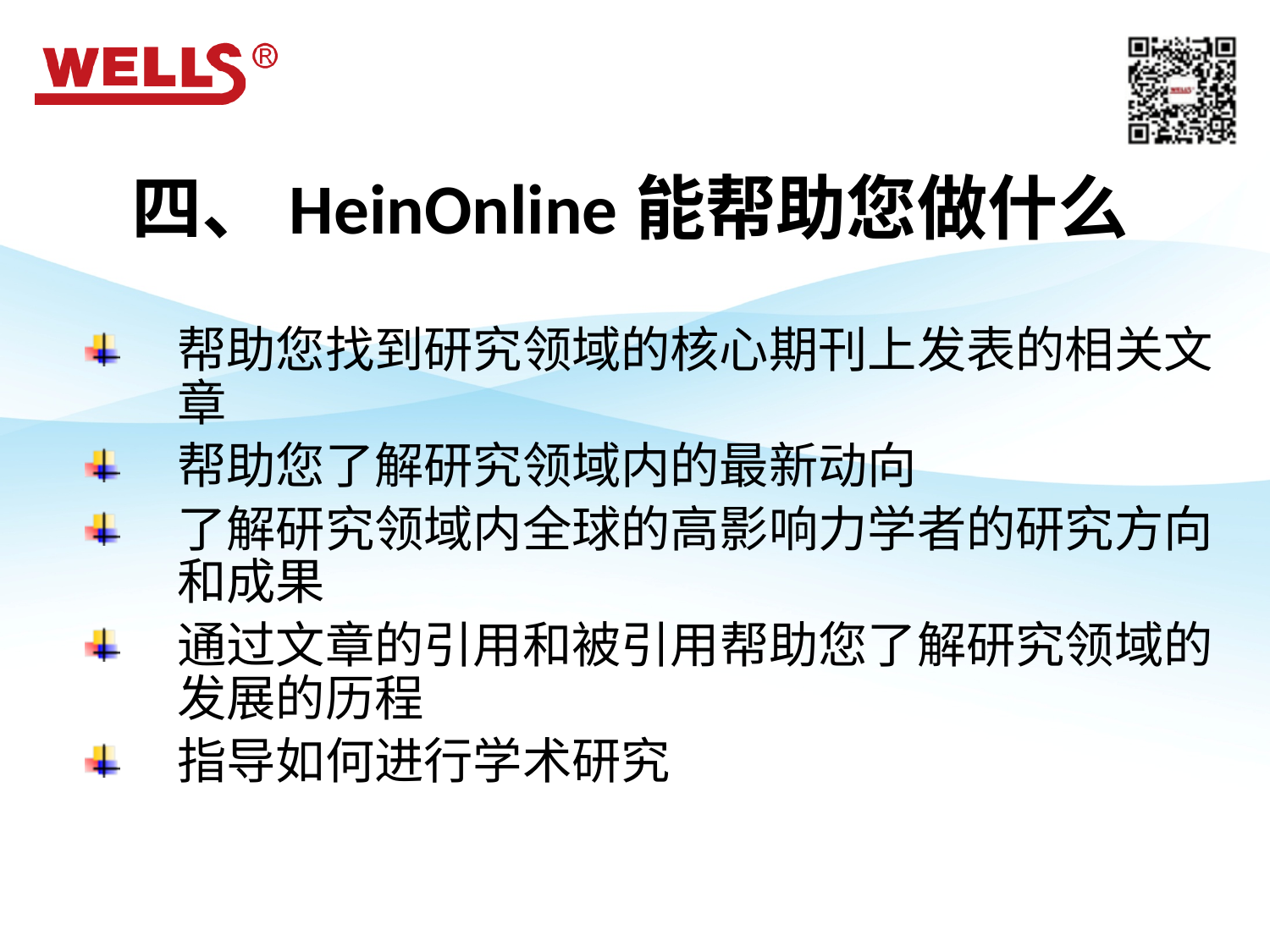

# 四、HeinOnline能帮助您做什么
帮助您找到研究领域的核心期刊上发表的相关文章
帮助您了解研究领域内的最新动向
了解研究领域内全球的高影响力学者的研究方向和成果
通过文章的引用和被引用帮助您了解研究领域的发展的历程
指导如何进行学术研究